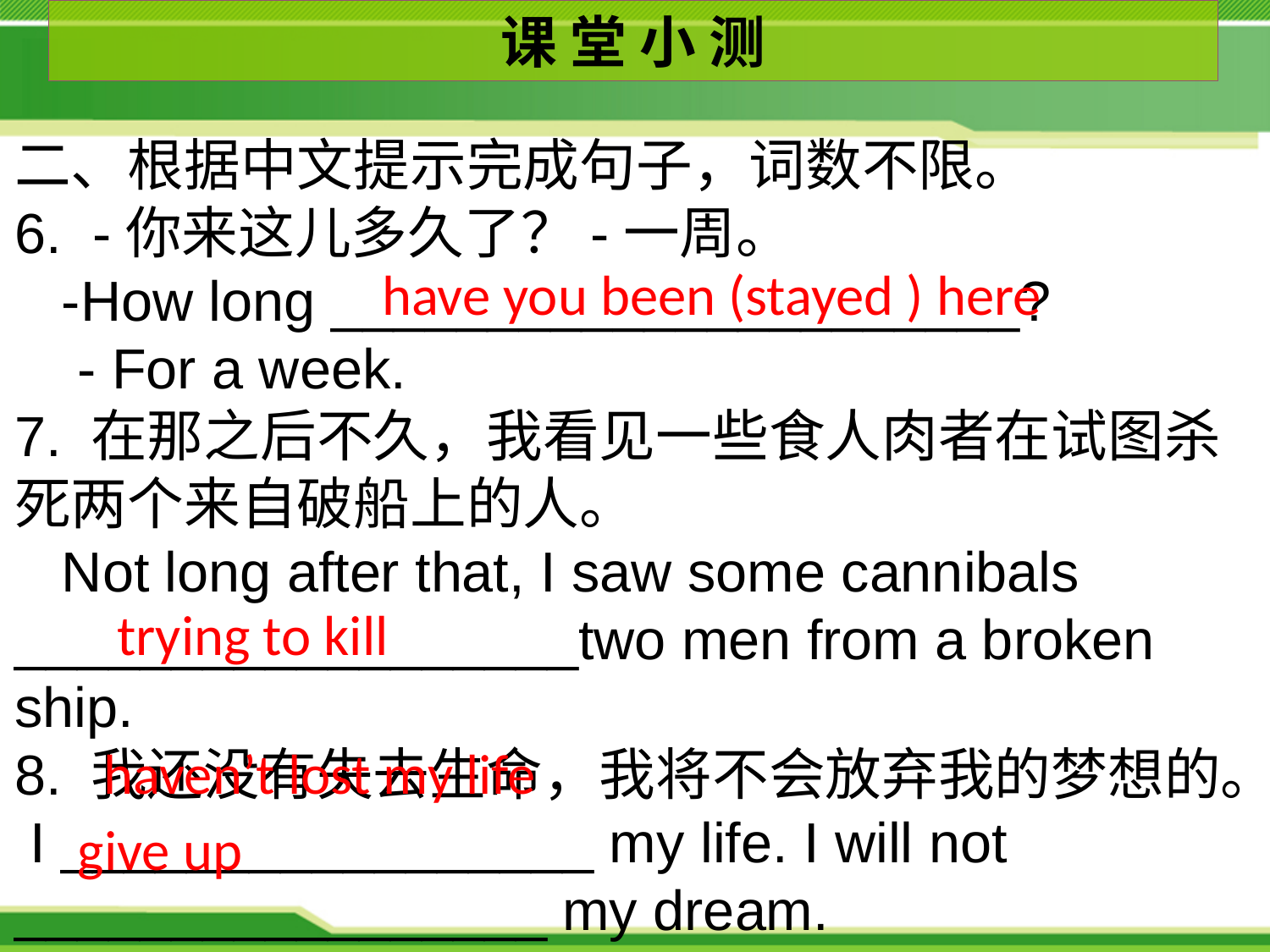

课 堂 小 测
二、根据中文提示完成句子，词数不限。
6.  -你来这儿多久了？-一周。
   -How long ______________________?
    - For a week.
7. 在那之后不久，我看见一些食人肉者在试图杀死两个来自破船上的人。
   Not long after that, I saw some cannibals __________________two men from a broken ship.
8. 我还没有失去生命，我将不会放弃我的梦想的。
 I _________________ my life. I will not _________________ my dream.
have you been (stayed ) here
trying to kill
haven’t lost my life
 give up